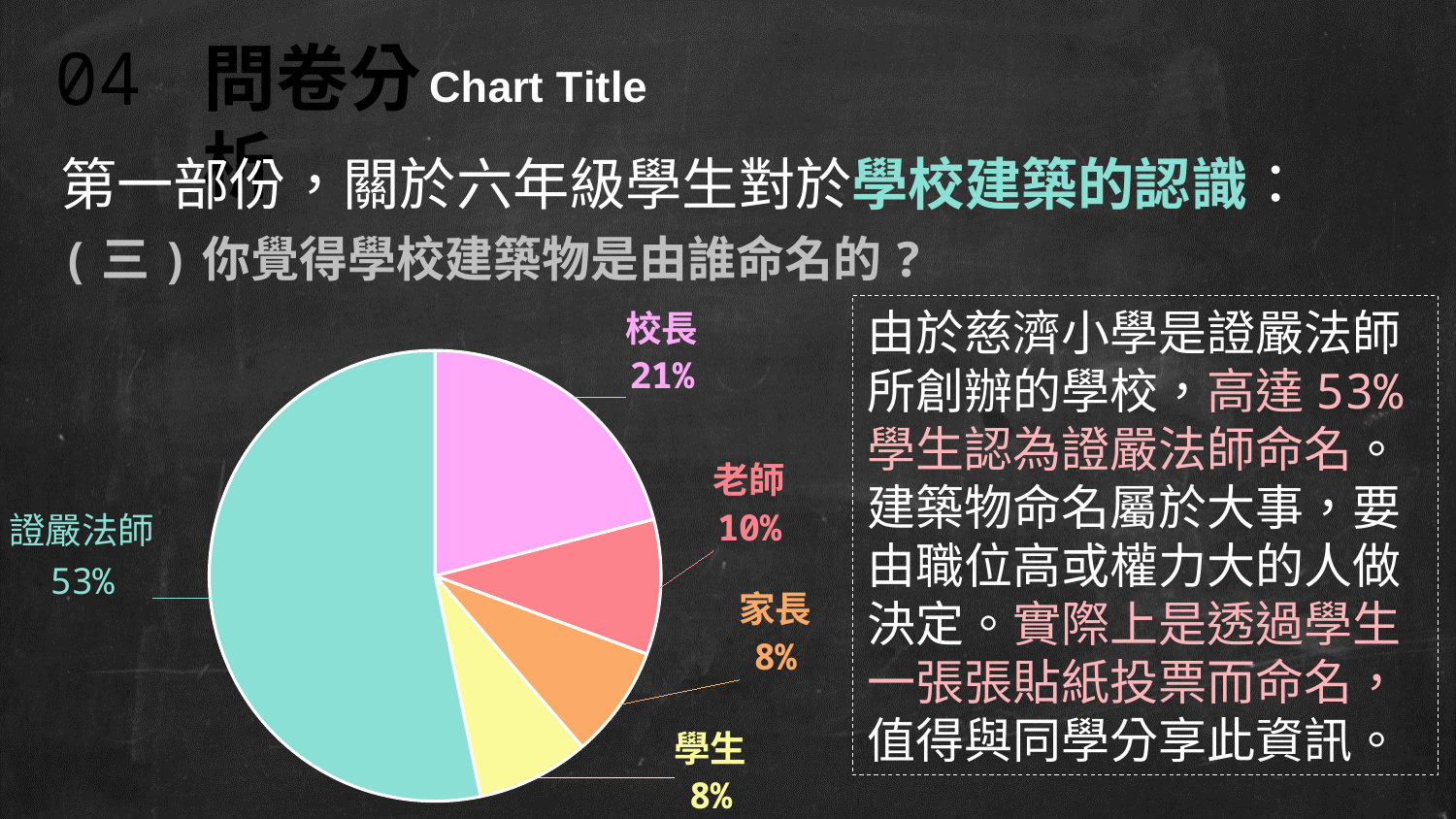

### Chart:

| Category |  |
|---|---|
| 校長 | 13.0 |
| 老師 | 6.0 |
| 家長 | 5.0 |
| 學生 | 5.0 |
| 其他 | 33.0 |
04 問卷分析
第一部份，關於六年級學生對於學校建築的認識：
(三)你覺得學校建築物是由誰命名的?
由於慈濟小學是證嚴法師所創辦的學校，高達53%學生認為證嚴法師命名。建築物命名屬於大事，要由職位高或權力大的人做決定。實際上是透過學生一張張貼紙投票而命名，值得與同學分享此資訊。